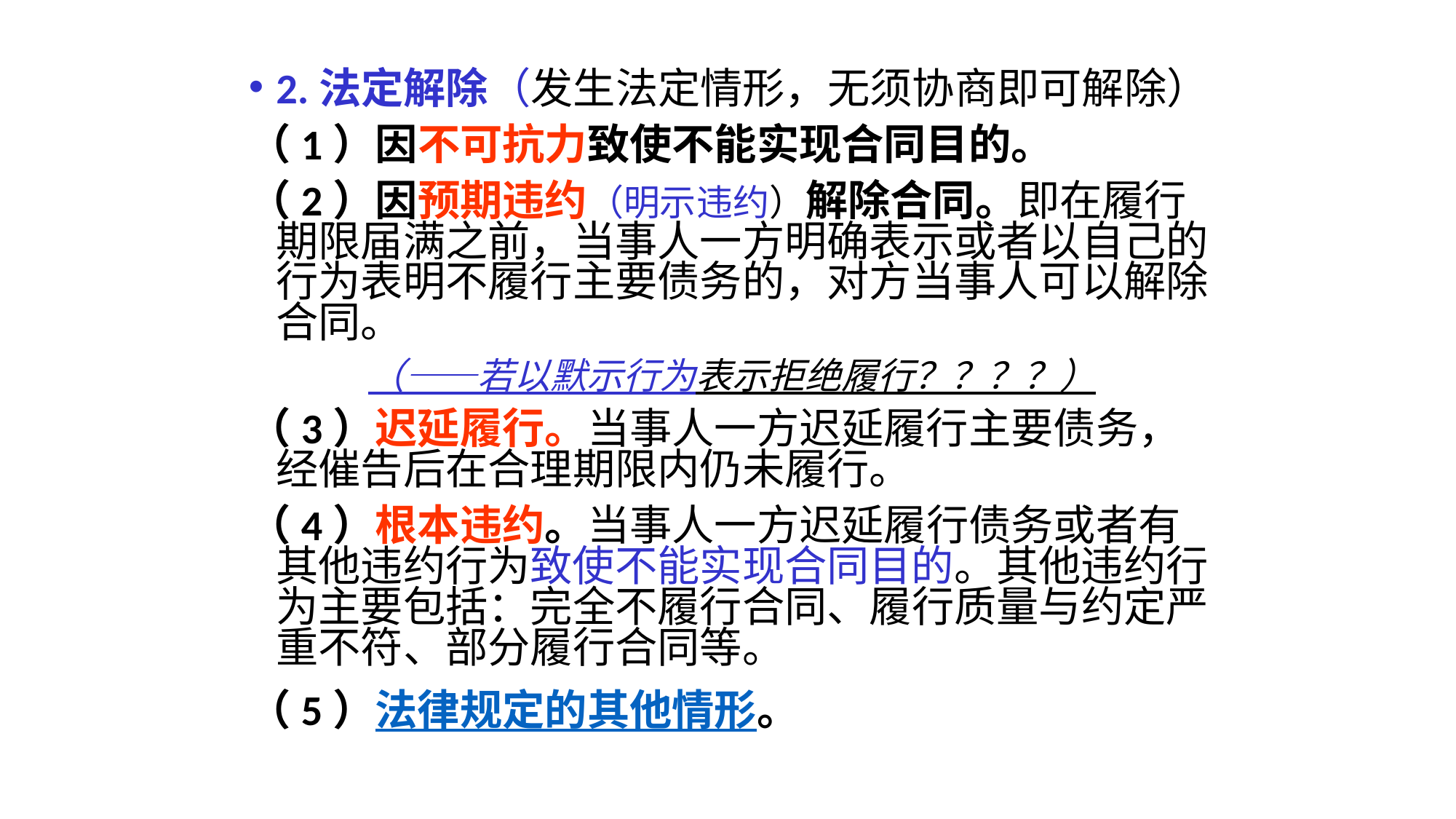

2.法定解除（发生法定情形，无须协商即可解除）
（1）因不可抗力致使不能实现合同目的。
（2）因预期违约（明示违约）解除合同。即在履行期限届满之前，当事人一方明确表示或者以自己的行为表明不履行主要债务的，对方当事人可以解除合同。
（——若以默示行为表示拒绝履行？？？？）
（3）迟延履行。当事人一方迟延履行主要债务，经催告后在合理期限内仍未履行。
（4）根本违约。当事人一方迟延履行债务或者有其他违约行为致使不能实现合同目的。其他违约行为主要包括：完全不履行合同、履行质量与约定严重不符、部分履行合同等。
（5）法律规定的其他情形。